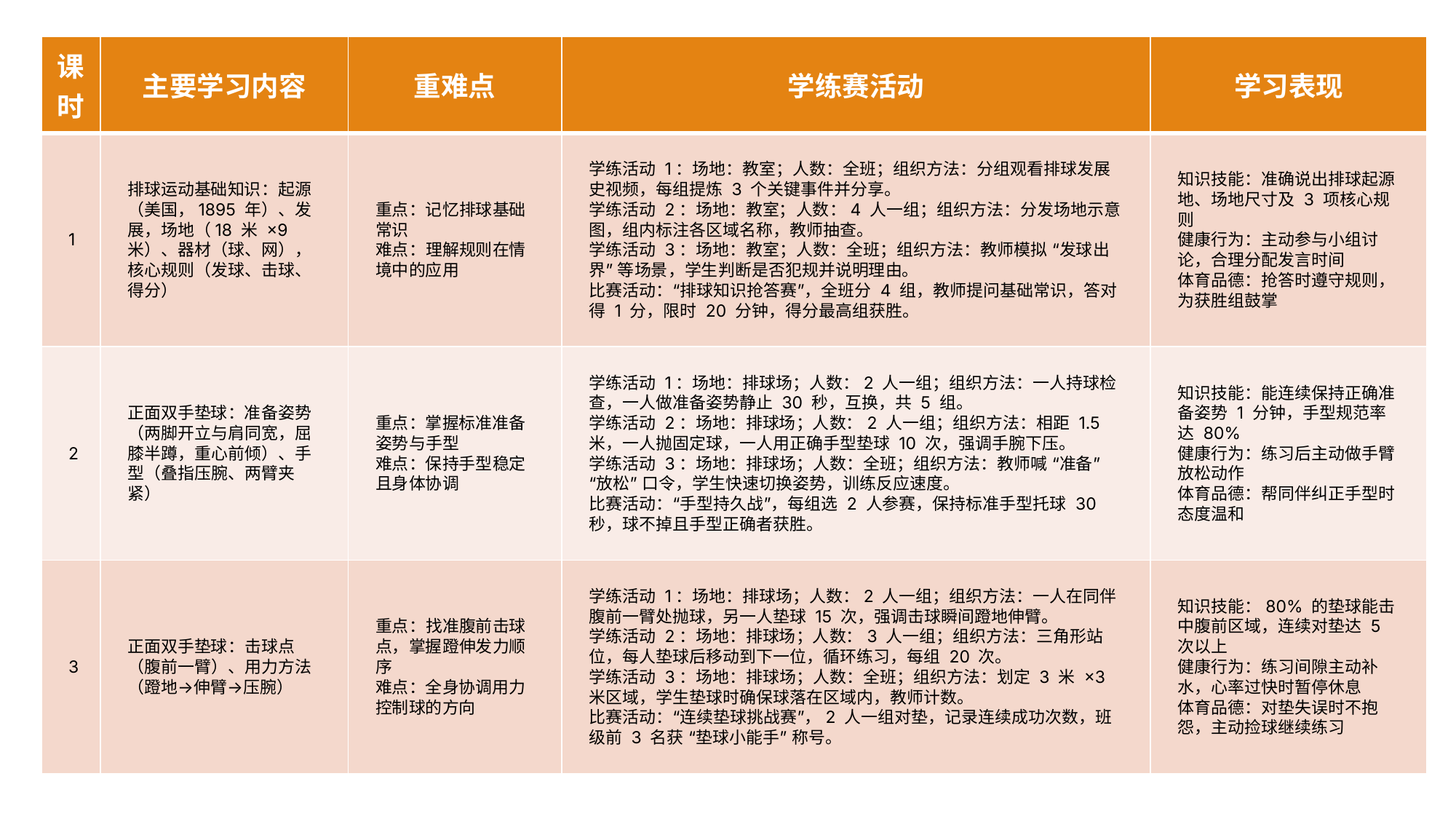

| 课时 | 主要学习内容 | 重难点 | 学练赛活动 | 学习表现 |
| --- | --- | --- | --- | --- |
| 1 | 排球运动基础知识：起源（美国，1895 年）、发展，场地（18 米 ×9 米）、器材（球、网），核心规则（发球、击球、得分） | 重点：记忆排球基础常识 难点：理解规则在情境中的应用 | 学练活动 1：场地：教室；人数：全班；组织方法：分组观看排球发展史视频，每组提炼 3 个关键事件并分享。 学练活动 2：场地：教室；人数：4 人一组；组织方法：分发场地示意图，组内标注各区域名称，教师抽查。 学练活动 3：场地：教室；人数：全班；组织方法：教师模拟 “发球出界” 等场景，学生判断是否犯规并说明理由。 比赛活动：“排球知识抢答赛”，全班分 4 组，教师提问基础常识，答对得 1 分，限时 20 分钟，得分最高组获胜。 | 知识技能：准确说出排球起源地、场地尺寸及 3 项核心规则 健康行为：主动参与小组讨论，合理分配发言时间 体育品德：抢答时遵守规则，为获胜组鼓掌 |
| 2 | 正面双手垫球：准备姿势（两脚开立与肩同宽，屈膝半蹲，重心前倾）、手型（叠指压腕、两臂夹紧） | 重点：掌握标准准备姿势与手型 难点：保持手型稳定且身体协调 | 学练活动 1：场地：排球场；人数：2 人一组；组织方法：一人持球检查，一人做准备姿势静止 30 秒，互换，共 5 组。 学练活动 2：场地：排球场；人数：2 人一组；组织方法：相距 1.5 米，一人抛固定球，一人用正确手型垫球 10 次，强调手腕下压。 学练活动 3：场地：排球场；人数：全班；组织方法：教师喊 “准备”“放松” 口令，学生快速切换姿势，训练反应速度。 比赛活动：“手型持久战”，每组选 2 人参赛，保持标准手型托球 30 秒，球不掉且手型正确者获胜。 | 知识技能：能连续保持正确准备姿势 1 分钟，手型规范率达 80% 健康行为：练习后主动做手臂放松动作 体育品德：帮同伴纠正手型时态度温和 |
| 3 | 正面双手垫球：击球点（腹前一臂）、用力方法（蹬地→伸臂→压腕） | 重点：找准腹前击球点，掌握蹬伸发力顺序 难点：全身协调用力控制球的方向 | 学练活动 1：场地：排球场；人数：2 人一组；组织方法：一人在同伴腹前一臂处抛球，另一人垫球 15 次，强调击球瞬间蹬地伸臂。 学练活动 2：场地：排球场；人数：3 人一组；组织方法：三角形站位，每人垫球后移动到下一位，循环练习，每组 20 次。 学练活动 3：场地：排球场；人数：全班；组织方法：划定 3 米 ×3 米区域，学生垫球时确保球落在区域内，教师计数。 比赛活动：“连续垫球挑战赛”，2 人一组对垫，记录连续成功次数，班级前 3 名获 “垫球小能手” 称号。 | 知识技能：80% 的垫球能击中腹前区域，连续对垫达 5 次以上 健康行为：练习间隙主动补水，心率过快时暂停休息 体育品德：对垫失误时不抱怨，主动捡球继续练习 |